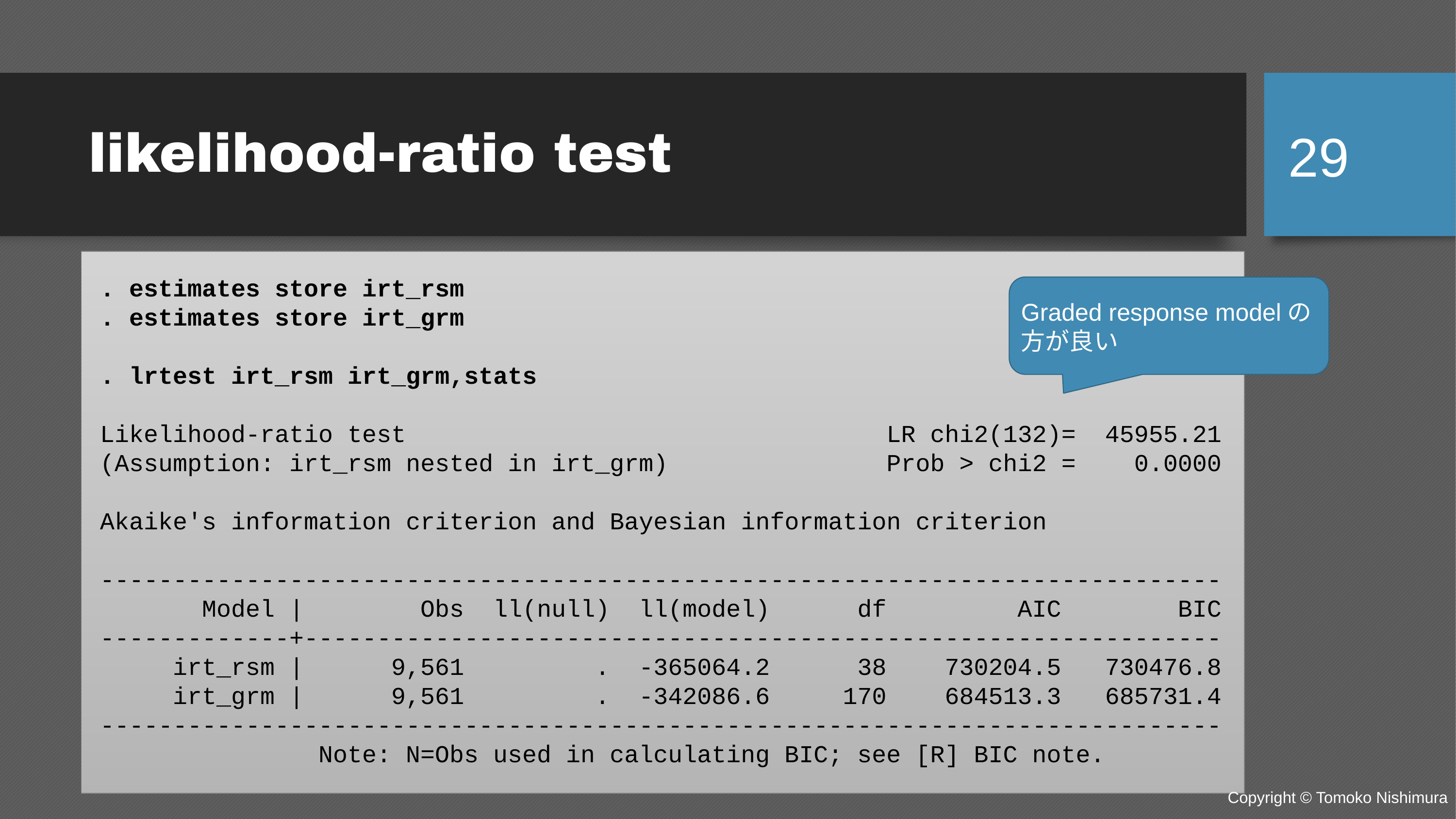

29
# likelihood-ratio test

. estimates store irt_rsm
. estimates store irt_grm

. lrtest irt_rsm irt_grm,stats

Likelihood-ratio test                                 LR chi2(132)=  45955.21
(Assumption: irt_rsm nested in irt_grm)               Prob > chi2 =    0.0000

Akaike's information criterion and Bayesian information criterion

-----------------------------------------------------------------------------
       Model |        Obs  ll(null)  ll(model)      df         AIC        BIC
-------------+---------------------------------------------------------------
     irt_rsm |      9,561         .  -365064.2      38    730204.5   730476.8
     irt_grm |      9,561         .  -342086.6     170    684513.3   685731.4
-----------------------------------------------------------------------------
               Note: N=Obs used in calculating BIC; see [R] BIC note.
Graded response modelの方が良い
Copyright © Tomoko Nishimura